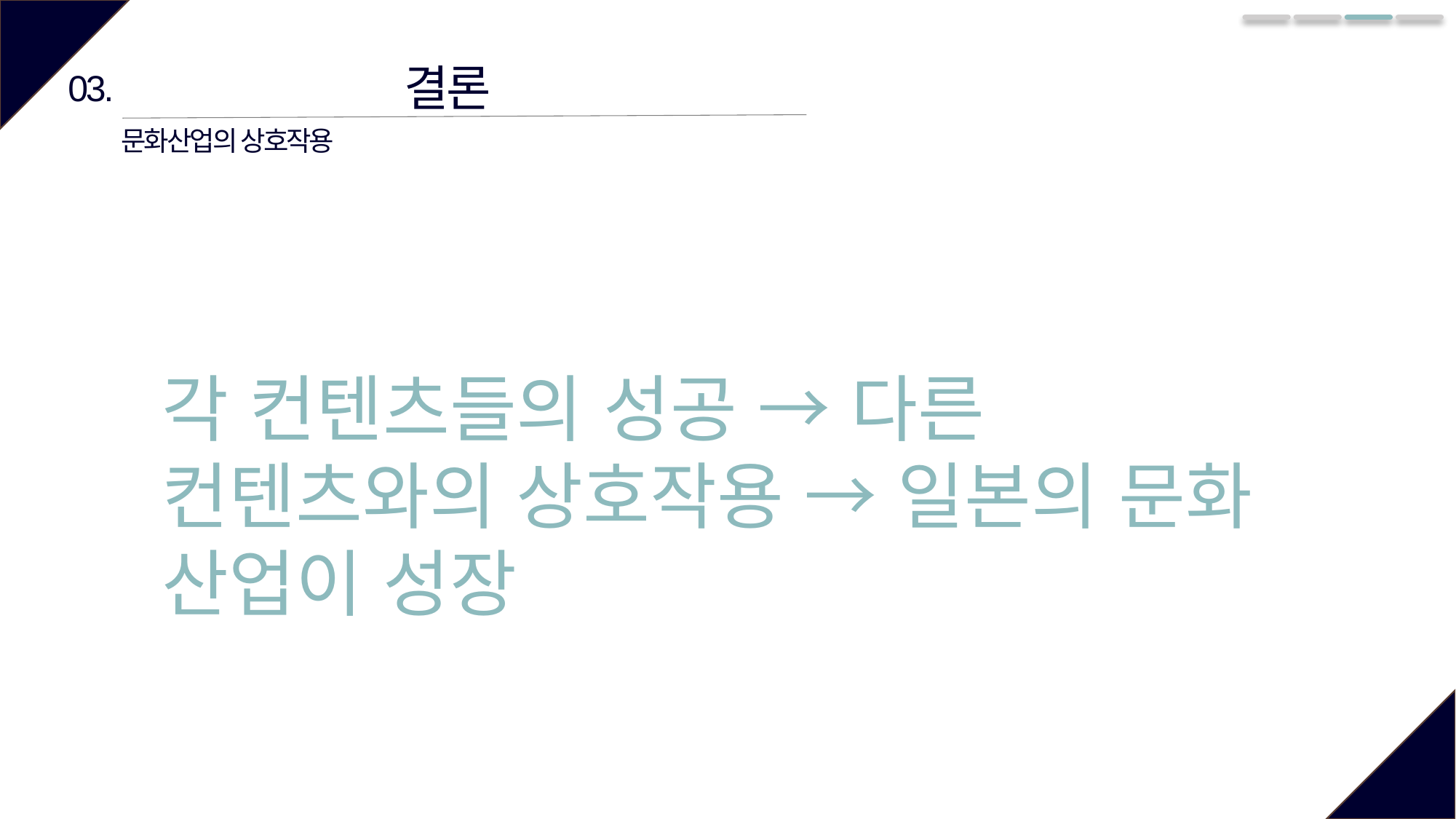

결론
03.
문화산업의 상호작용
각 컨텐츠들의 성공 → 다른 컨텐츠와의 상호작용 → 일본의 문화 산업이 성장